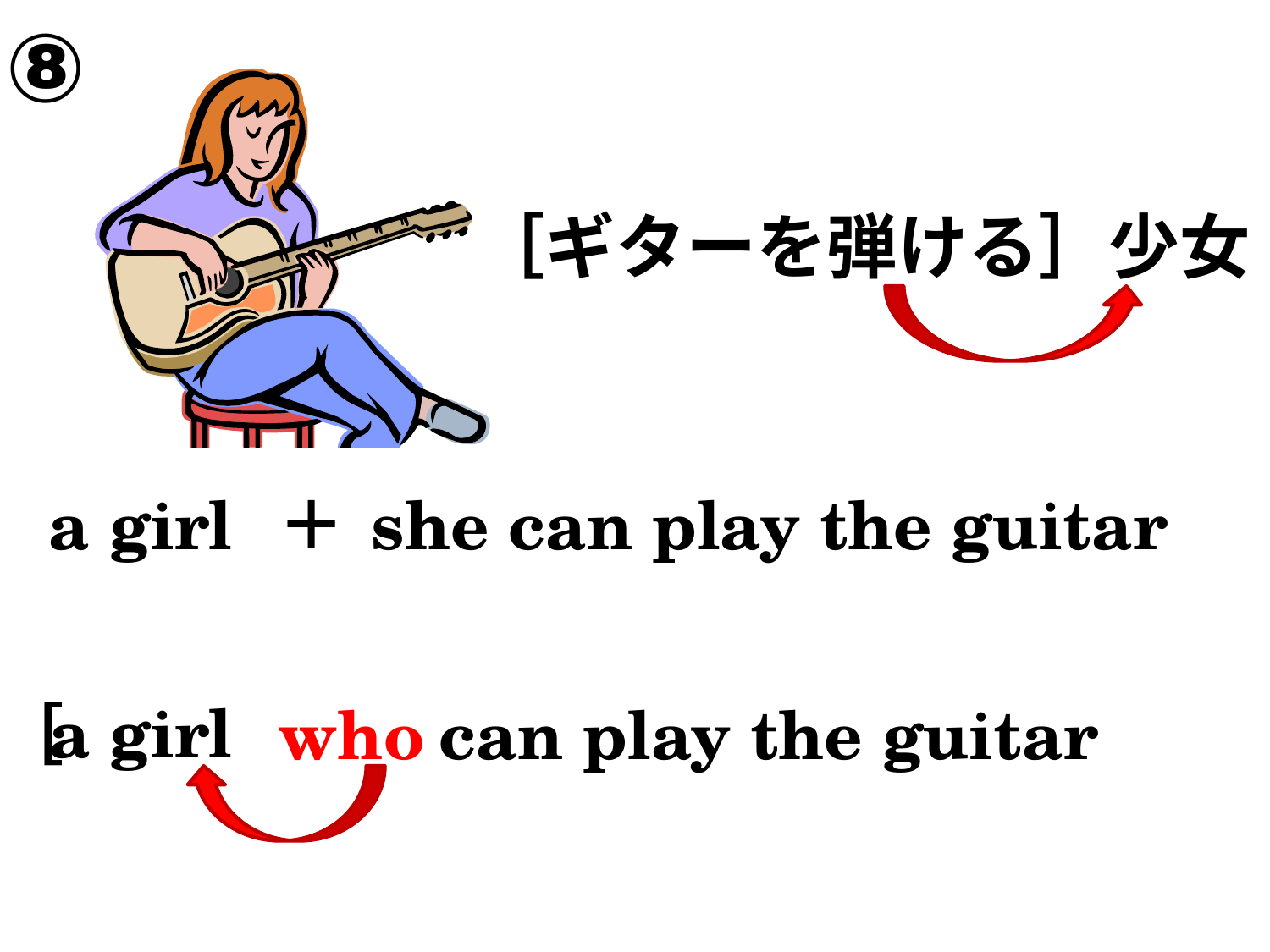

⑧

［ギターを弾ける］少女
a girl
＋
she can play the guitar
 a girl
［　　　　　　　　　　　　　　　　　　　］
who
can play the guitar